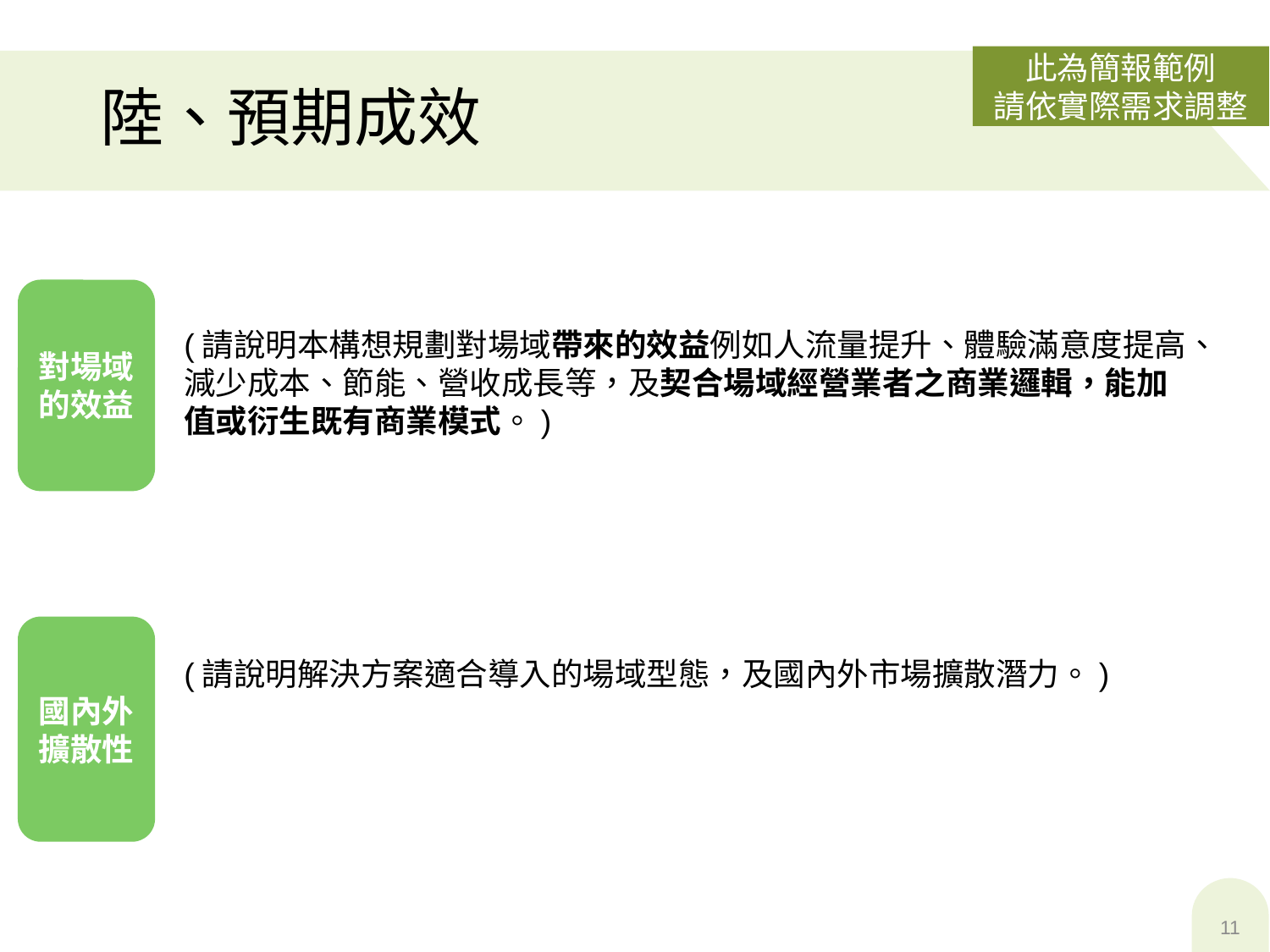

此為簡報範例
請依實際需求調整
# 陸、預期成效
對場域的效益
(請說明本構想規劃對場域帶來的效益例如人流量提升、體驗滿意度提高、減少成本、節能、營收成長等，及契合場域經營業者之商業邏輯，能加值或衍生既有商業模式。)
國內外擴散性
(請說明解決方案適合導入的場域型態，及國內外市場擴散潛力。)
11